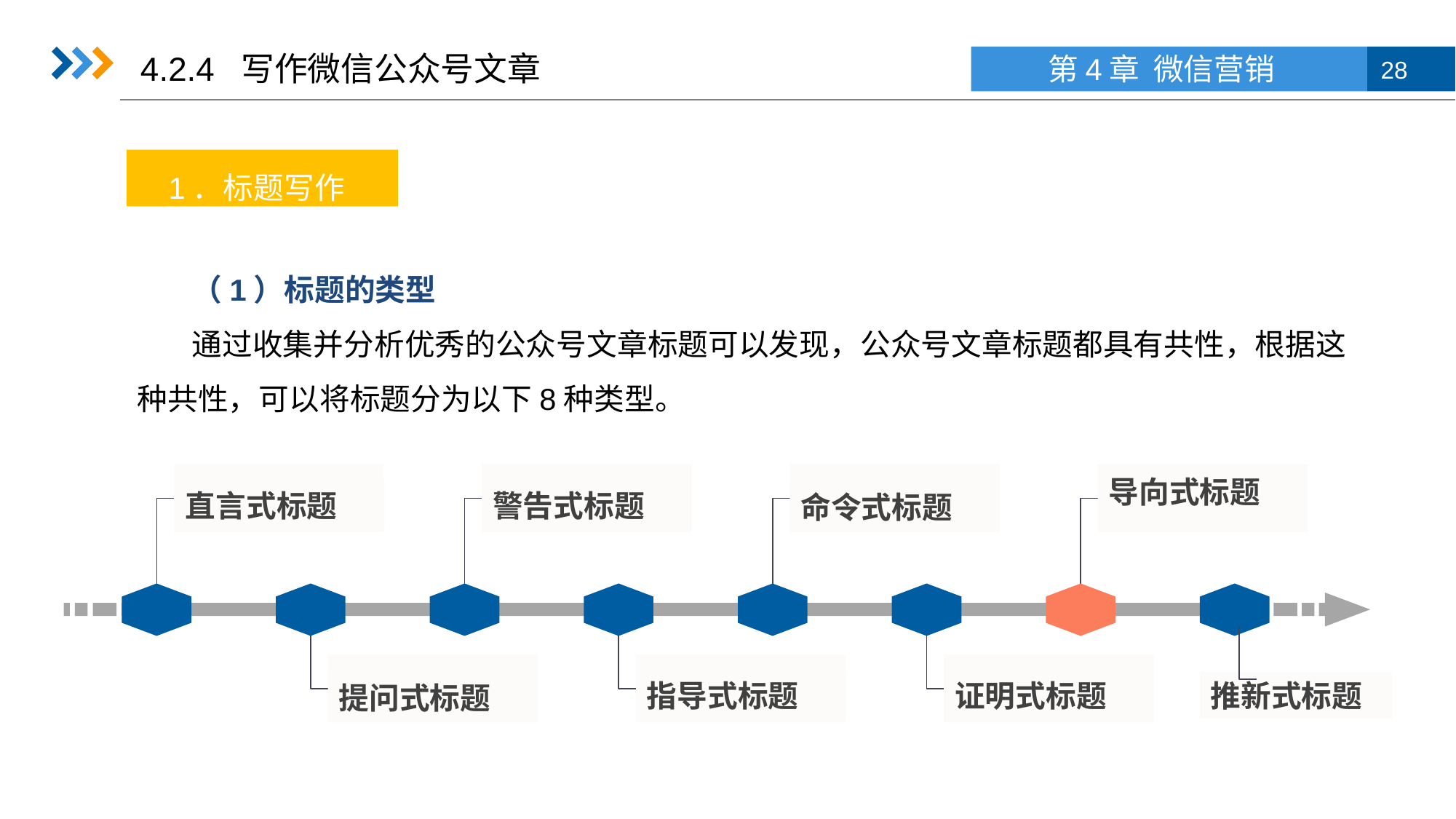

4.2.4  写作微信公众号文章
1．标题写作
（1）标题的类型
通过收集并分析优秀的公众号文章标题可以发现，公众号文章标题都具有共性，根据这种共性，可以将标题分为以下8种类型。

直言式标题

警告式标题

命令式标题

导向式标题

提问式标题

指导式标题

证明式标题
推新式标题